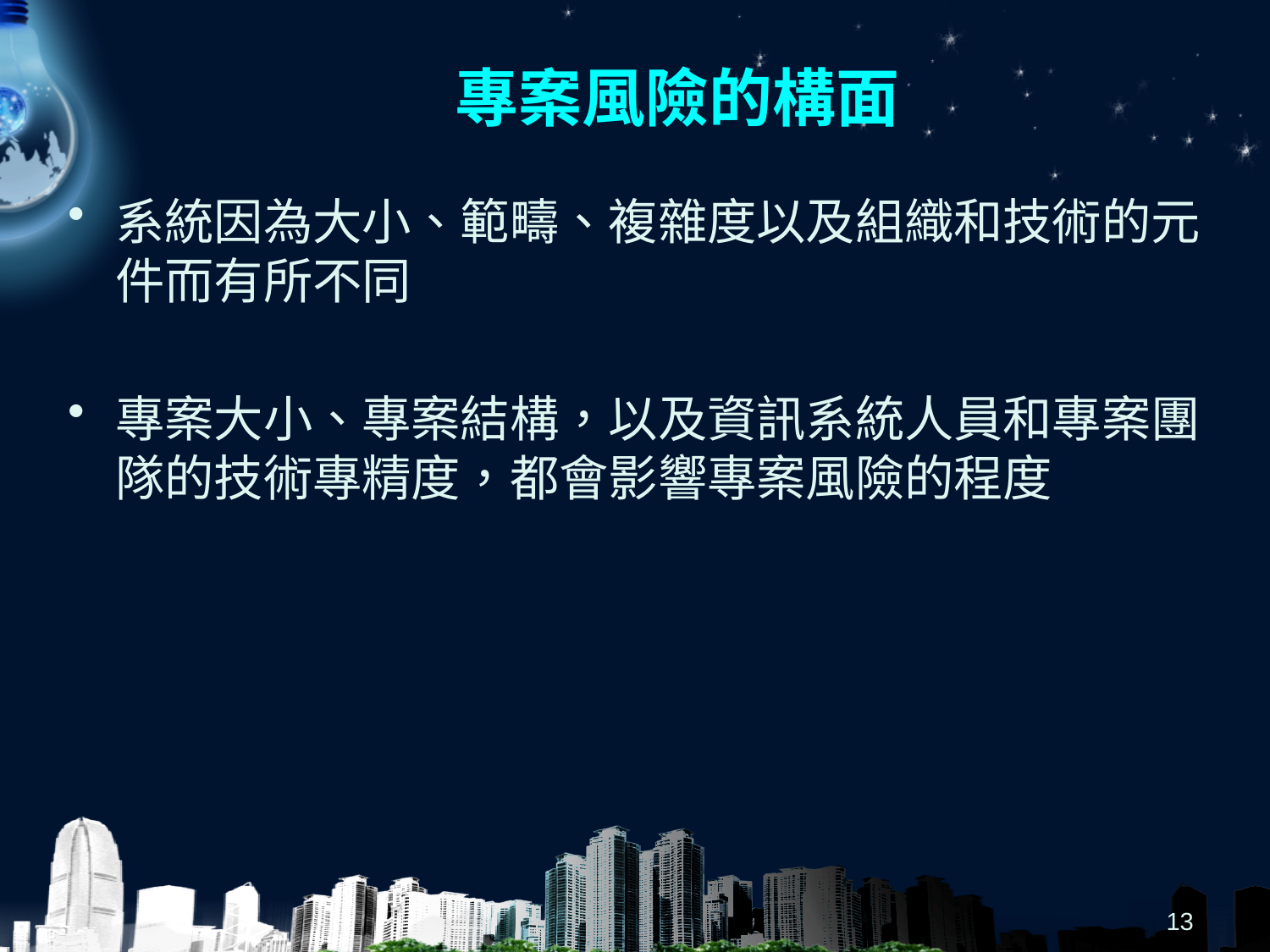

# 專案風險的構面
系統因為大小、範疇、複雜度以及組織和技術的元件而有所不同

專案大小、專案結構，以及資訊系統人員和專案團隊的技術專精度，都會影響專案風險的程度
13